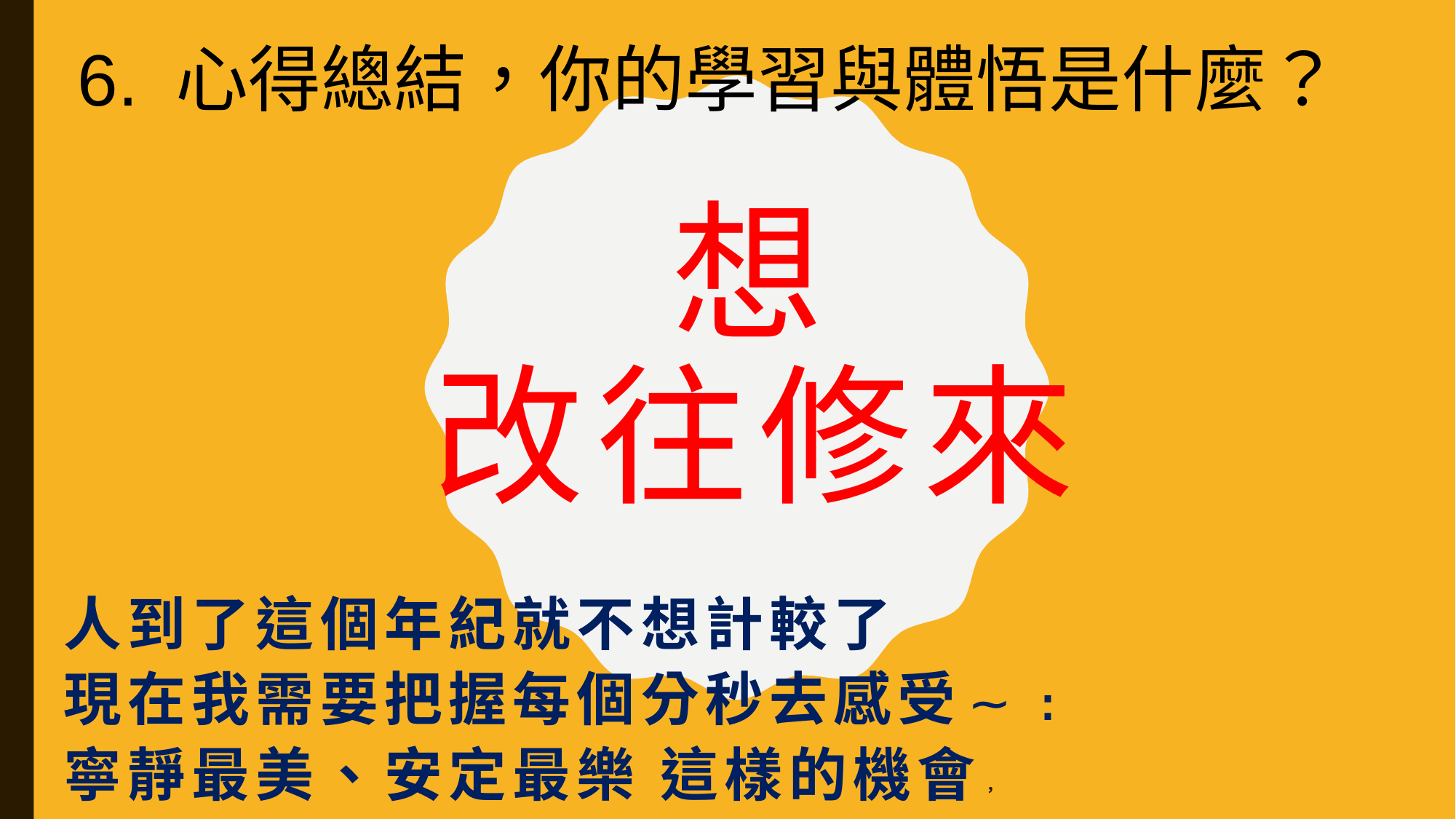

6. 心得總結，你的學習與體悟是什麼？
# 想 改往修來
人到了這個年紀就不想計較了
現在我需要把握每個分秒去感受~ :
寧靜最美、安定最樂 這樣的機會，